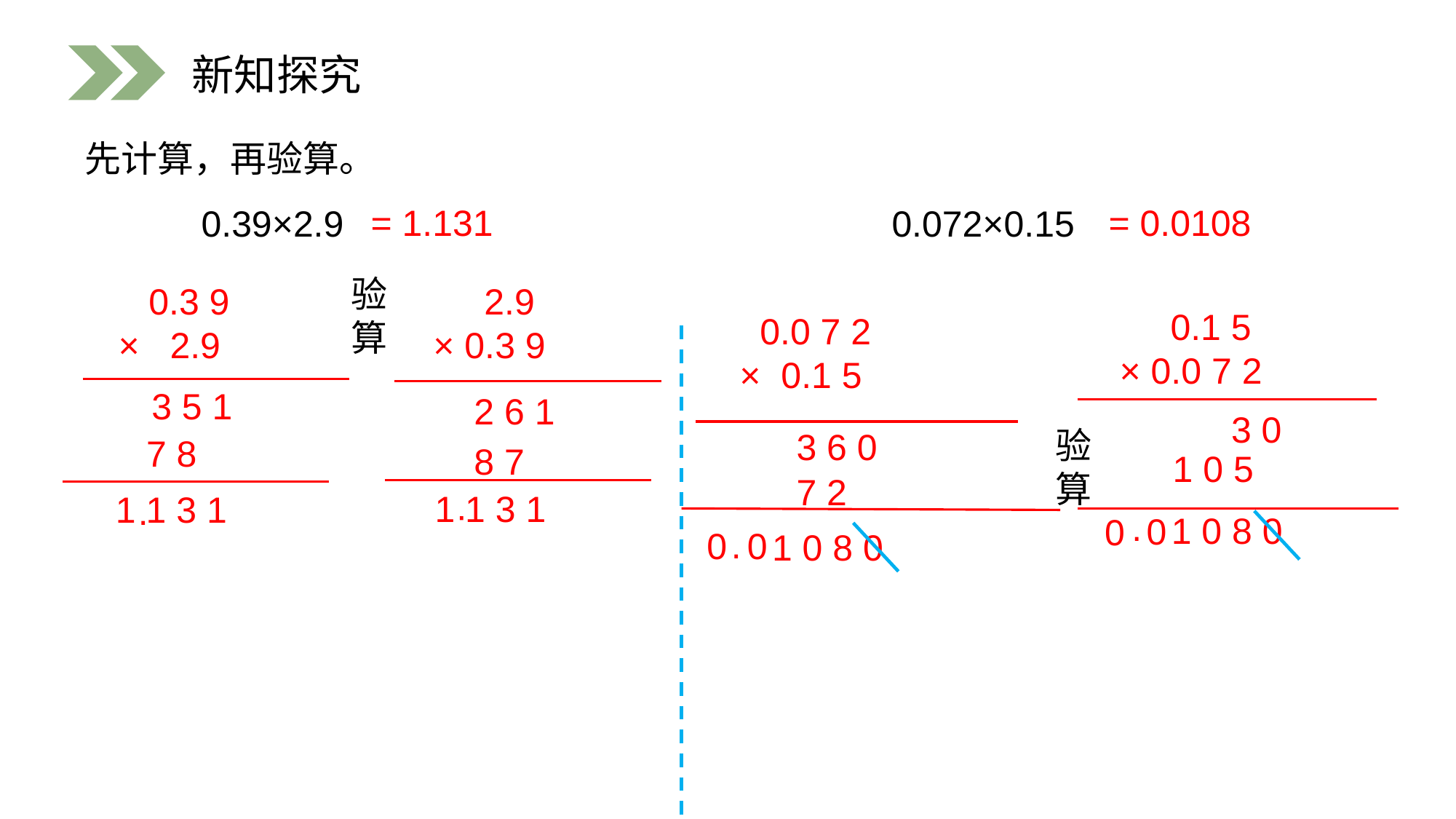

新知探究
先计算，再验算。
= 0.0108
= 1.131
0.39×2.9                                                      0.072×0.15
验
算
     2.9
× 0.3 9
   0.3 9
×   2.9
     0.1 5
× 0.0 7 2
  0.0 7 2
×  0.1 5
3 5 1
2 6 1
3 0
验
算
3 6 0
7 8
8 7
1 0 5
7 2
1 1 3 1
1 1 3 1
.
.
        1 0 8 0
.
0
0
.
0
0
          1 0 8 0